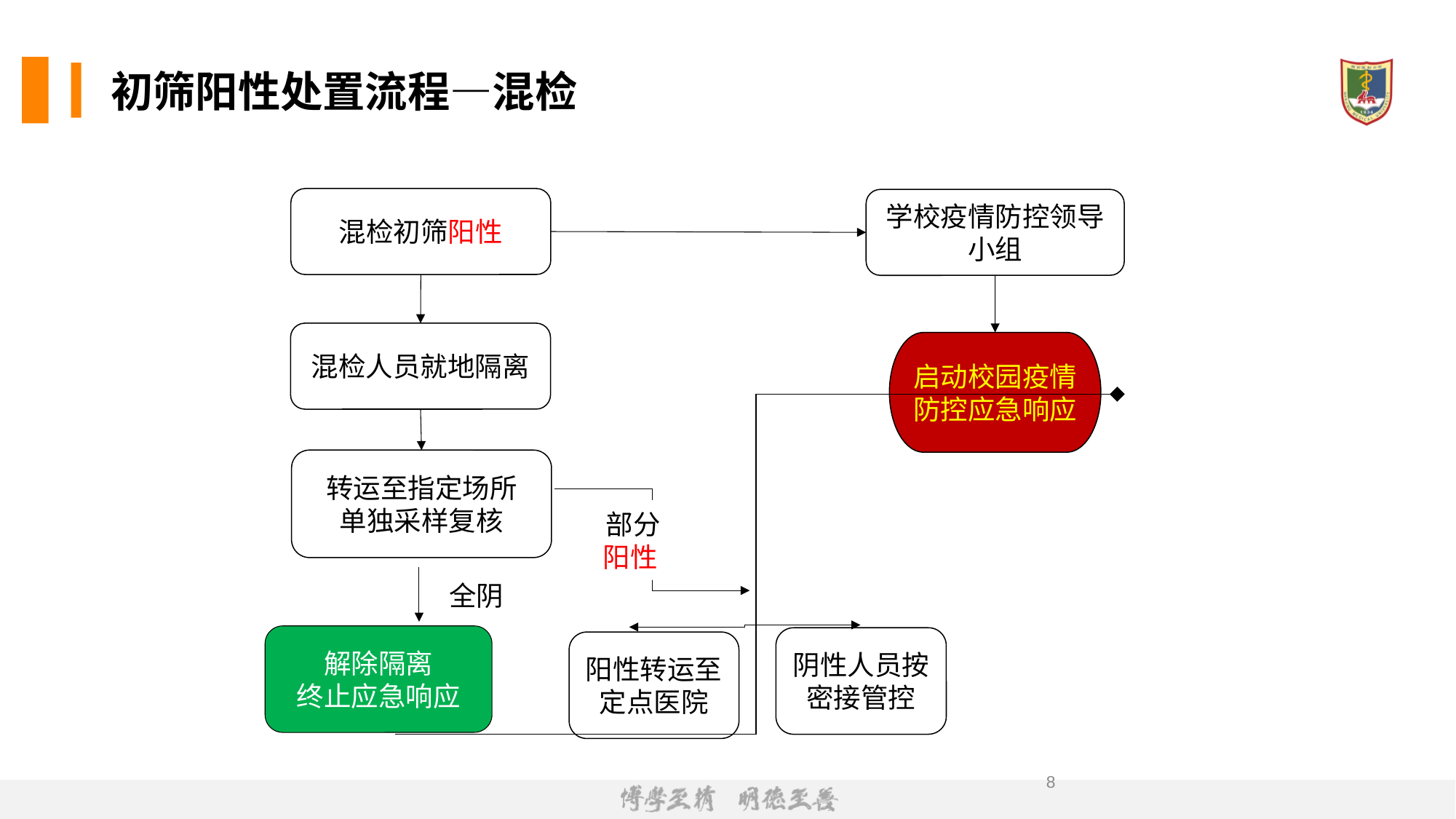

# 初筛阳性处置流程—混检
混检初筛阳性
学校疫情防控领导小组
混检人员就地隔离
启动校园疫情防控应急响应
转运至指定场所
单独采样复核
部分
阳性
全阴
解除隔离
终止应急响应
阴性人员按密接管控
阳性转运至定点医院
8